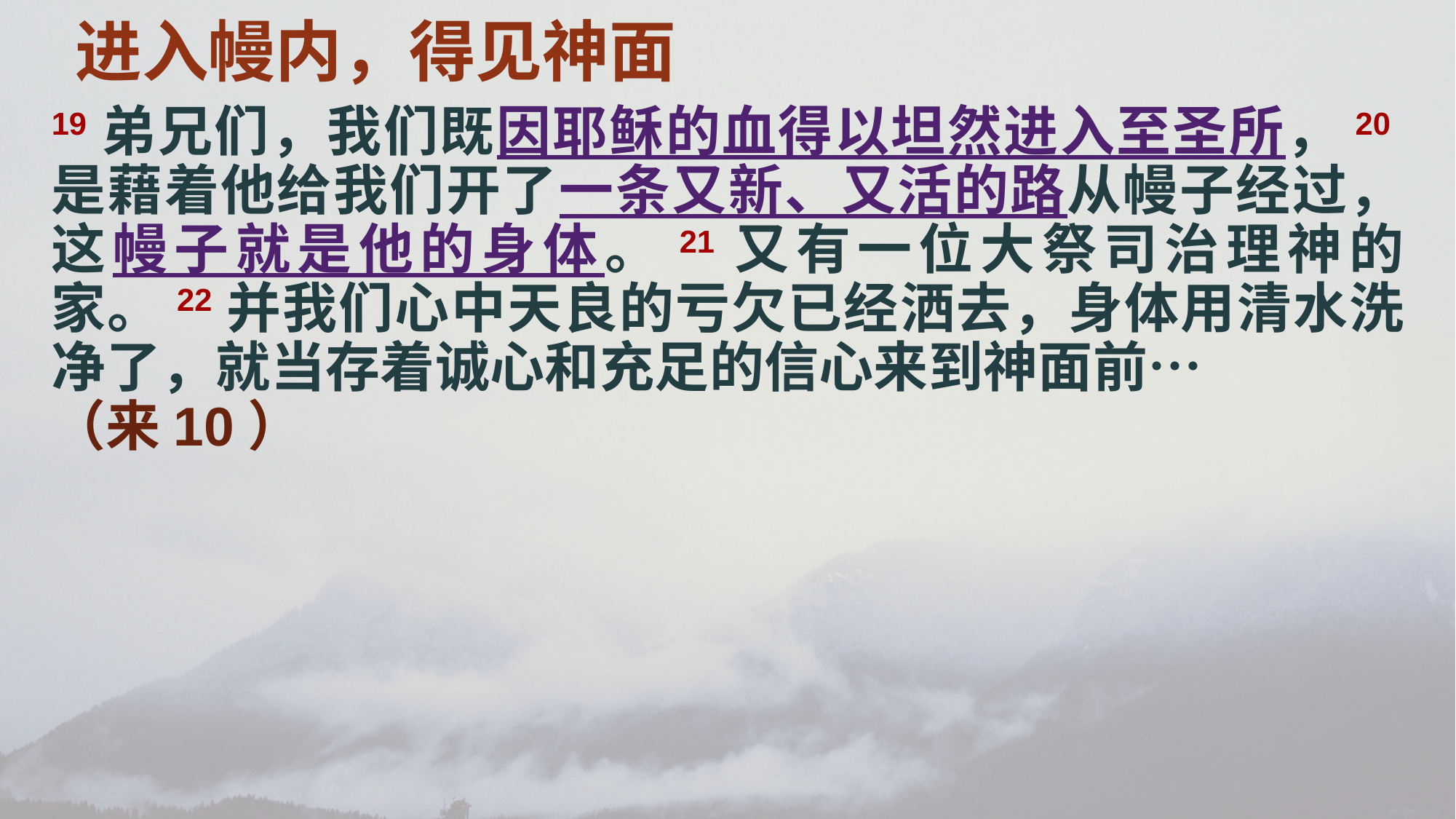

进入幔内，得见神面
19弟兄们，我们既因耶稣的血得以坦然进入至圣所，20是藉着他给我们开了一条又新、又活的路从幔子经过，这幔子就是他的身体。21又有一位大祭司治理神的家。22并我们心中天良的亏欠已经洒去，身体用清水洗净了，就当存着诚心和充足的信心来到神面前…                 （来10）